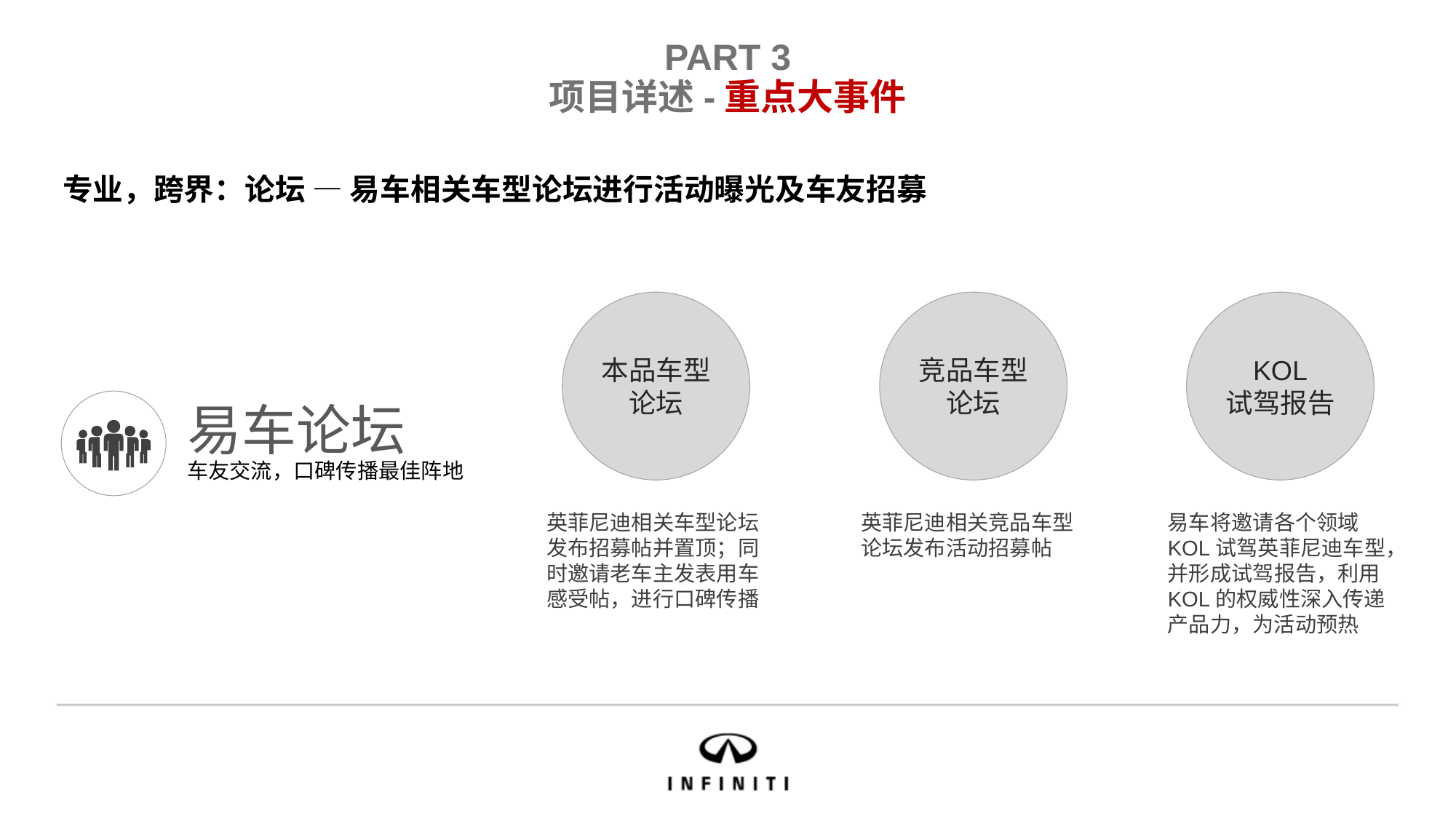

PART 3
项目详述-重点大事件
专业，跨界：论坛 — 易车相关车型论坛进行活动曝光及车友招募
竞品车型论坛
本品车型论坛
KOL
试驾报告
易车论坛

车友交流，口碑传播最佳阵地
英菲尼迪相关竞品车型论坛发布活动招募帖
英菲尼迪相关车型论坛发布招募帖并置顶；同时邀请老车主发表用车感受帖，进行口碑传播
易车将邀请各个领域KOL试驾英菲尼迪车型，并形成试驾报告，利用KOL的权威性深入传递产品力，为活动预热